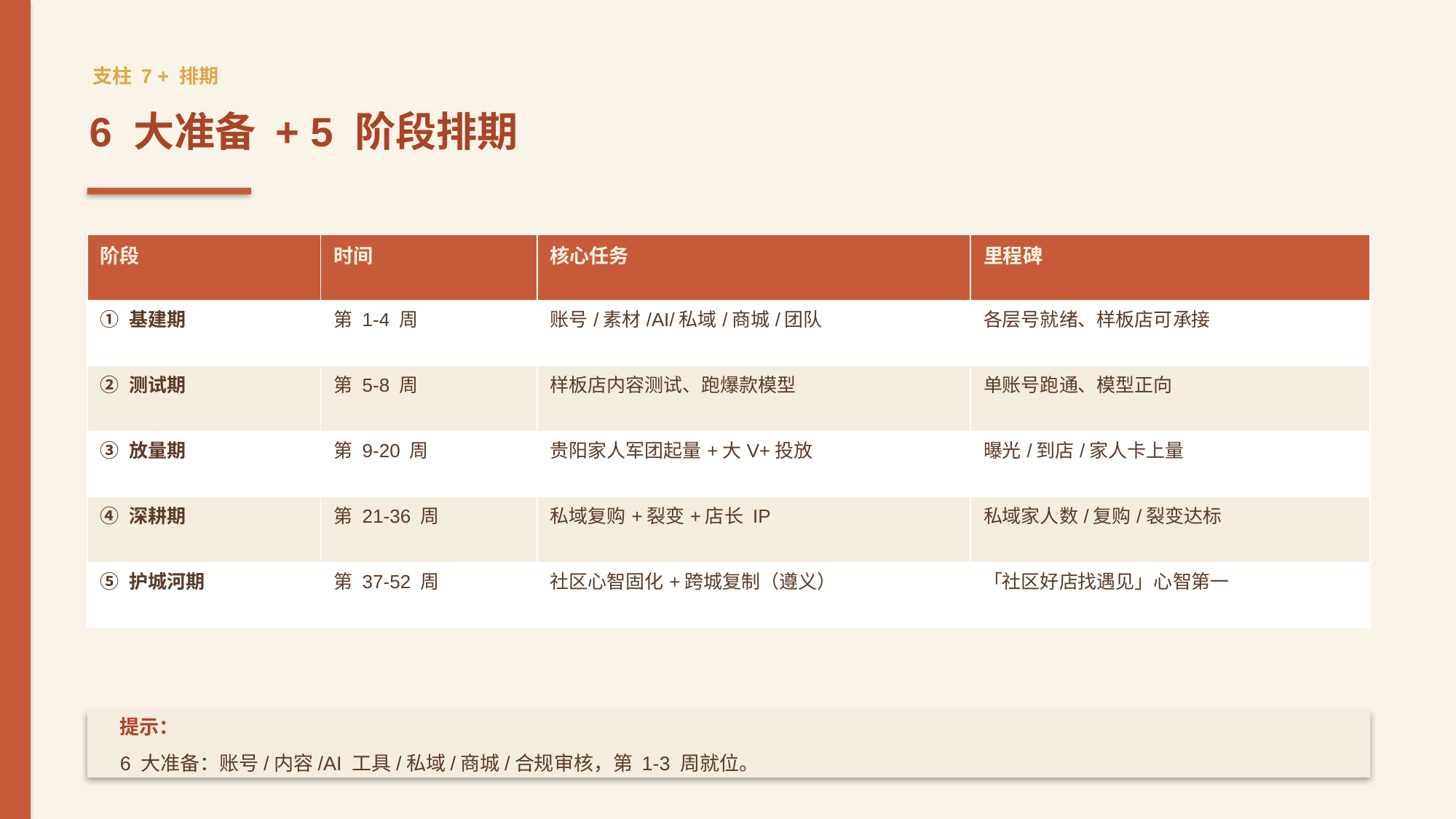

支柱 7 + 排期
6 大准备 + 5 阶段排期

| 阶段 | 时间 | 核心任务 | 里程碑 |
| --- | --- | --- | --- |
| ① 基建期 | 第 1-4 周 | 账号/素材/AI/私域/商城/团队 | 各层号就绪、样板店可承接 |
| ② 测试期 | 第 5-8 周 | 样板店内容测试、跑爆款模型 | 单账号跑通、模型正向 |
| ③ 放量期 | 第 9-20 周 | 贵阳家人军团起量+大V+投放 | 曝光/到店/家人卡上量 |
| ④ 深耕期 | 第 21-36 周 | 私域复购+裂变+店长 IP | 私域家人数/复购/裂变达标 |
| ⑤ 护城河期 | 第 37-52 周 | 社区心智固化+跨城复制（遵义） | 「社区好店找遇见」心智第一 |

提示：
6 大准备：账号/内容/AI 工具/私域/商城/合规审核，第 1-3 周就位。